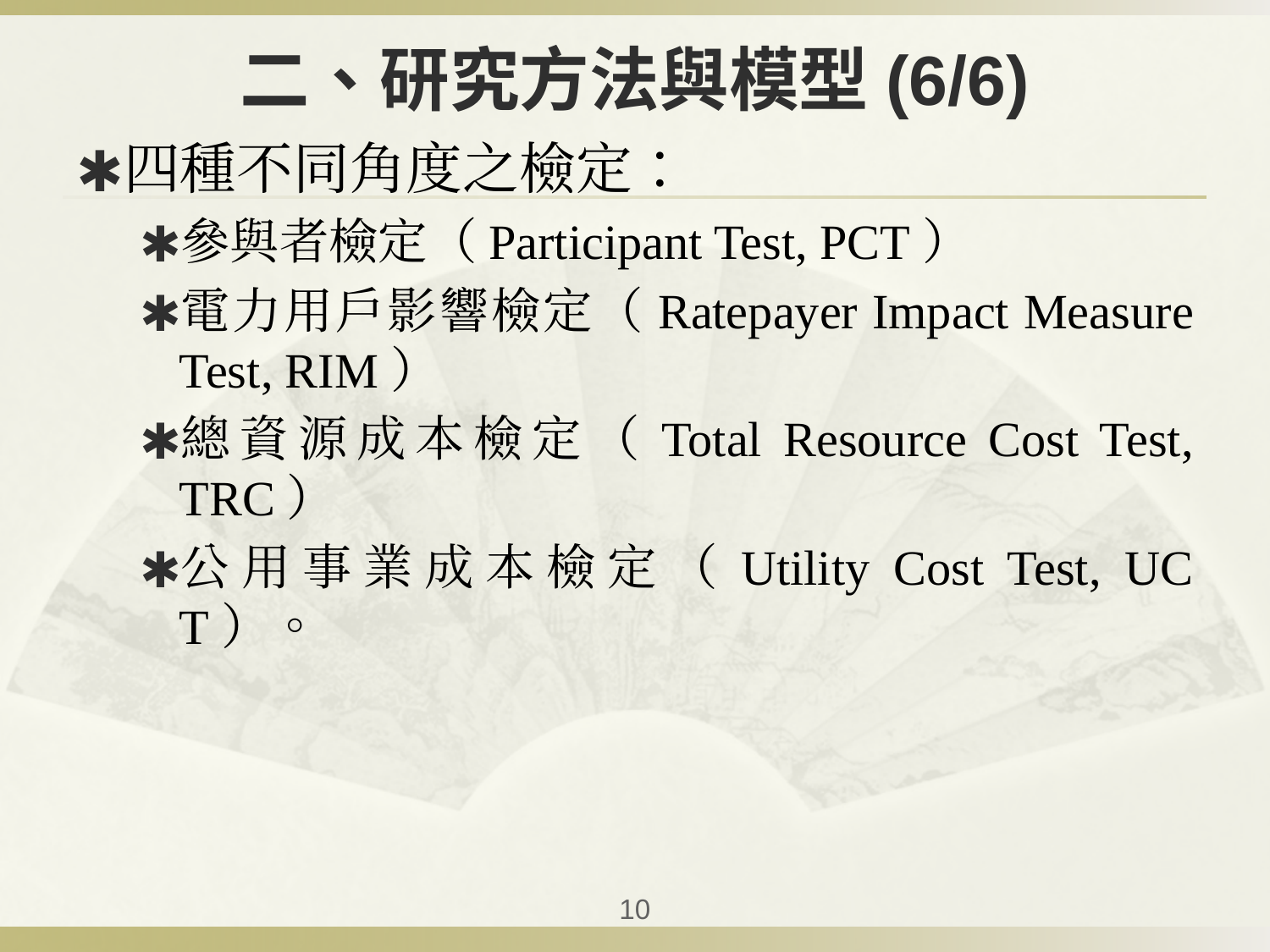

# 二、研究方法與模型(6/6)
四種不同角度之檢定：
參與者檢定（Participant Test, PCT）
電力用戶影響檢定（Ratepayer Impact Measure Test, RIM）
總資源成本檢定（Total Resource Cost Test, TRC）
公用事業成本檢定（Utility Cost Test, UCT）。
10